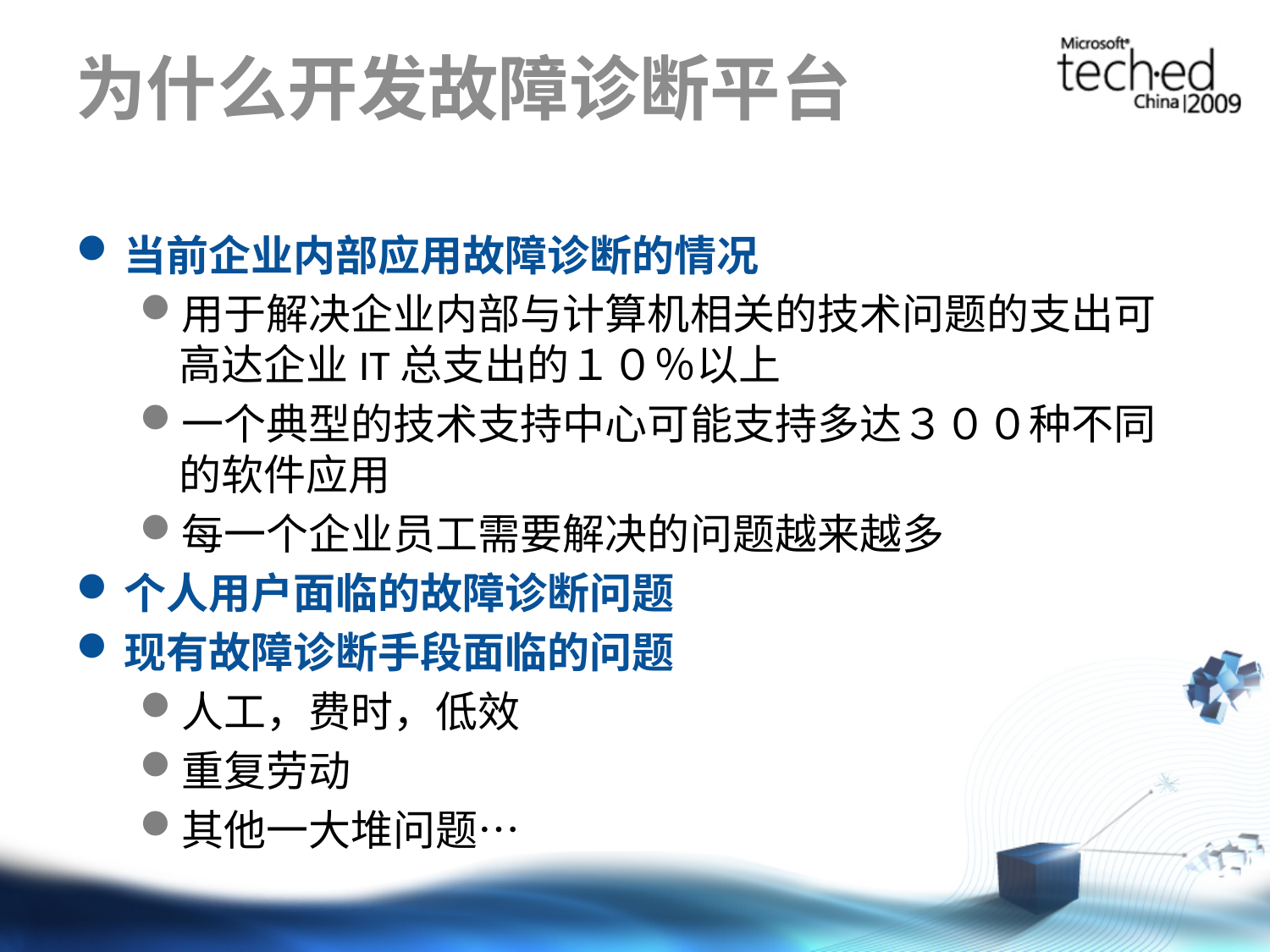

# 为什么开发故障诊断平台
当前企业内部应用故障诊断的情况
用于解决企业内部与计算机相关的技术问题的支出可高达企业IT总支出的１０％以上
一个典型的技术支持中心可能支持多达３００种不同的软件应用
每一个企业员工需要解决的问题越来越多
个人用户面临的故障诊断问题
现有故障诊断手段面临的问题
人工，费时，低效
重复劳动
其他一大堆问题…